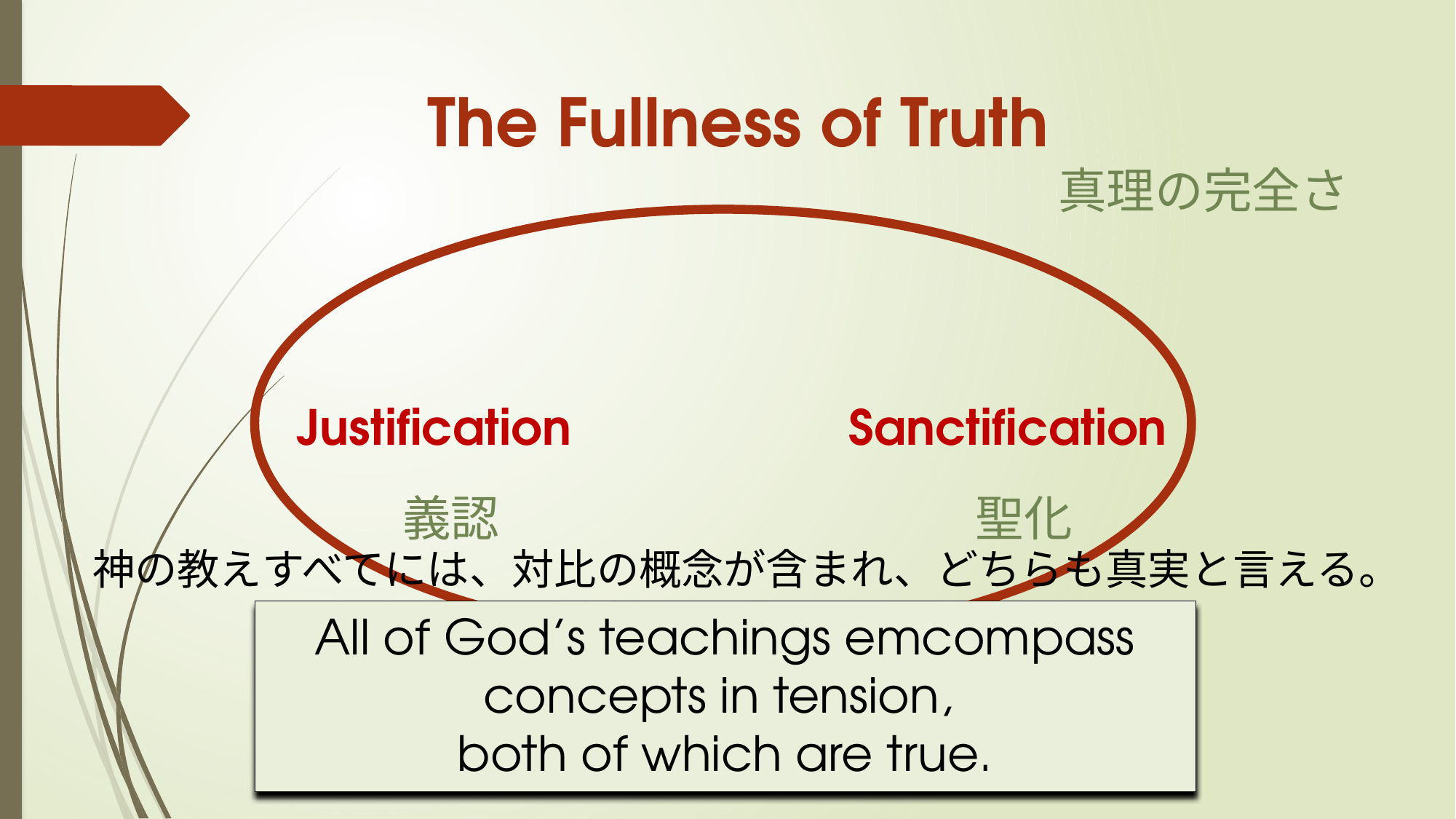

# The Fullness of Truth
真理の完全さ

Justification
Sanctification
義認
聖化
神の教えすべてには、対比の概念が含まれ、どちらも真実と言える。
All of God’s teachings emcompass concepts in tension,
both of which are true.